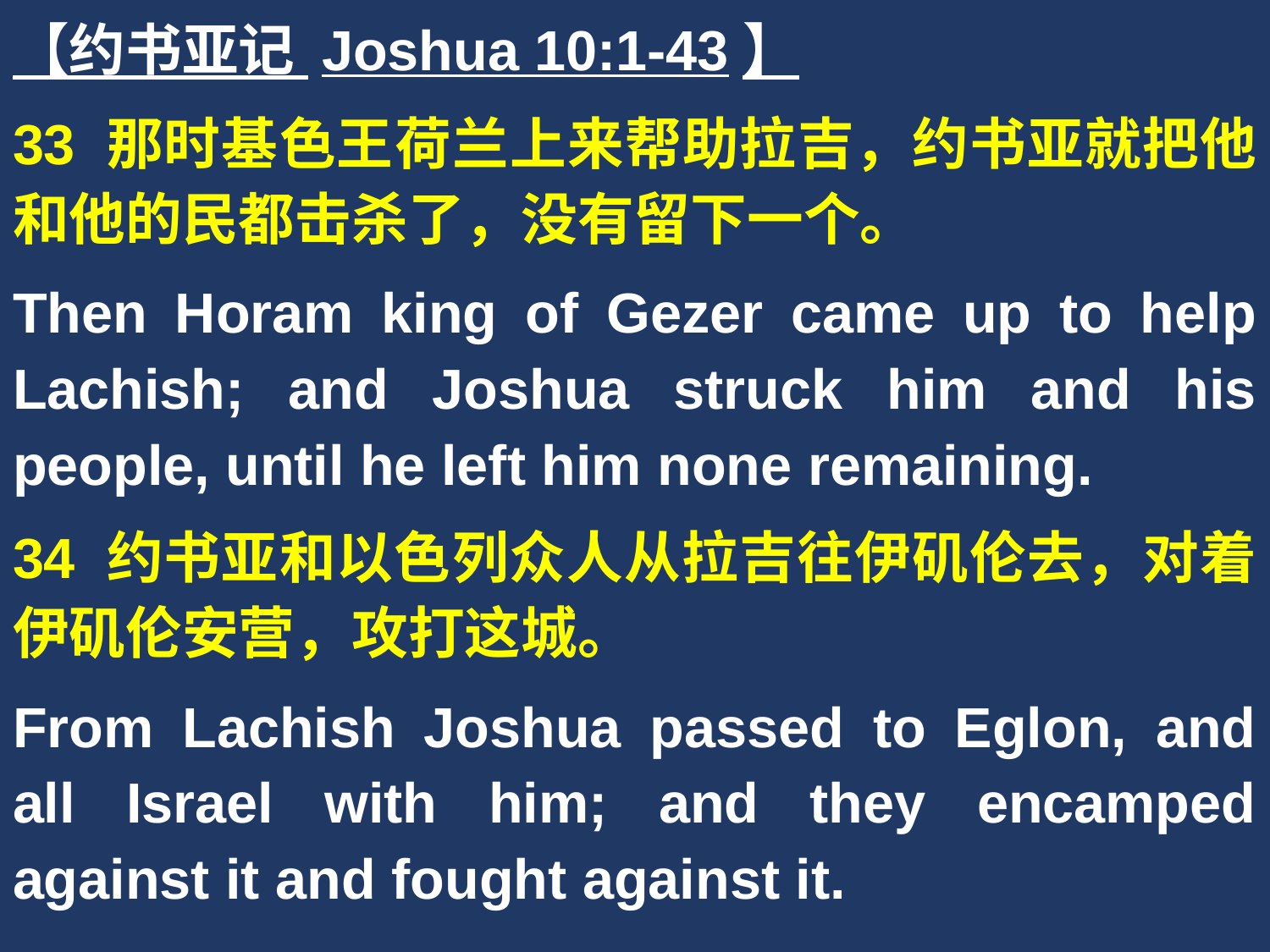

【约书亚记 Joshua 10:1-43】
33 那时基色王荷兰上来帮助拉吉，约书亚就把他和他的民都击杀了，没有留下一个。
Then Horam king of Gezer came up to help Lachish; and Joshua struck him and his people, until he left him none remaining.
34 约书亚和以色列众人从拉吉往伊矶伦去，对着伊矶伦安营，攻打这城。
From Lachish Joshua passed to Eglon, and all Israel with him; and they encamped against it and fought against it.